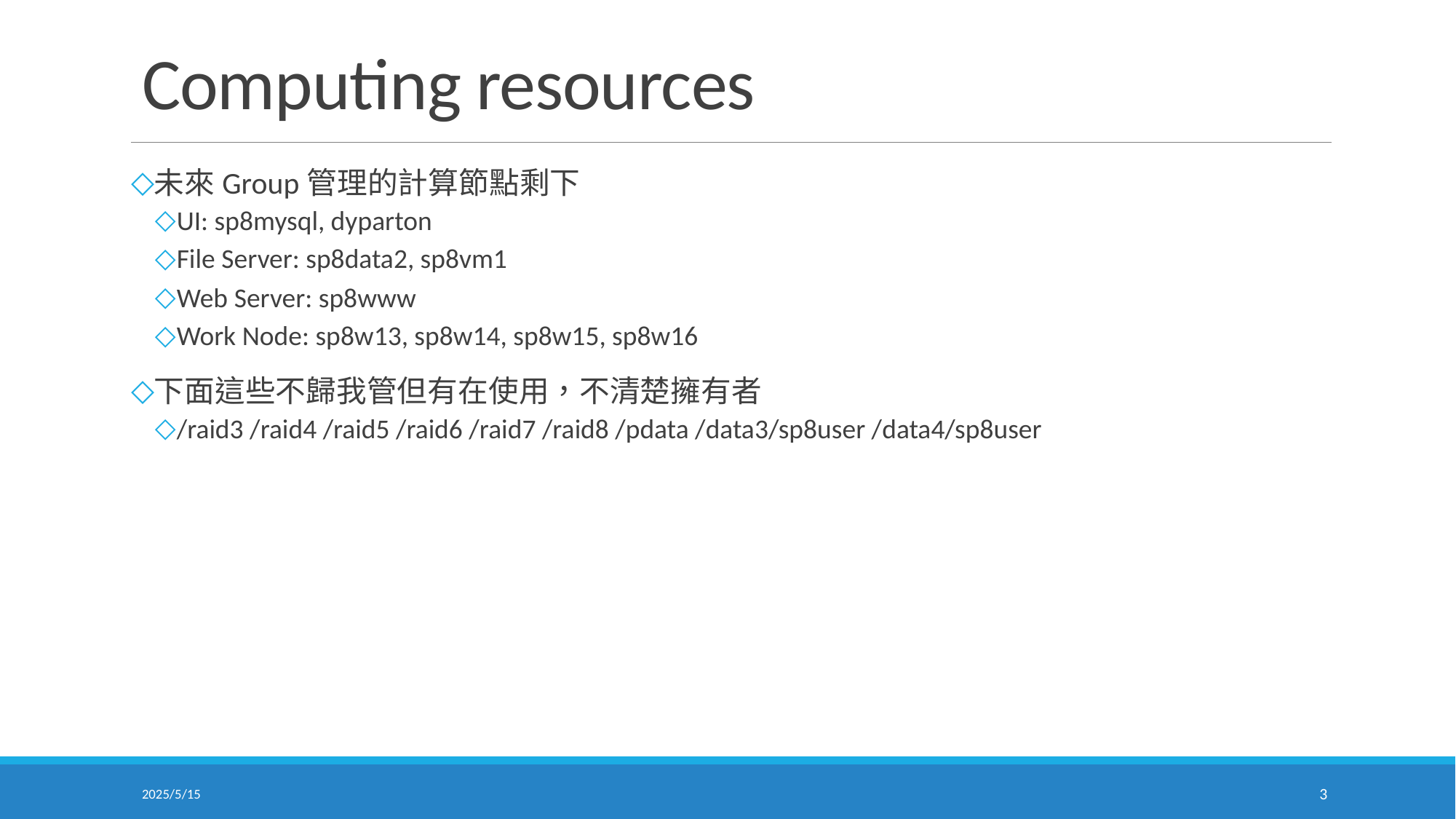

# Computing resources
未來Group管理的計算節點剩下
UI: sp8mysql, dyparton
File Server: sp8data2, sp8vm1
Web Server: sp8www
Work Node: sp8w13, sp8w14, sp8w15, sp8w16
下面這些不歸我管但有在使用，不清楚擁有者
/raid3 /raid4 /raid5 /raid6 /raid7 /raid8 /pdata /data3/sp8user /data4/sp8user

2025/5/15
3